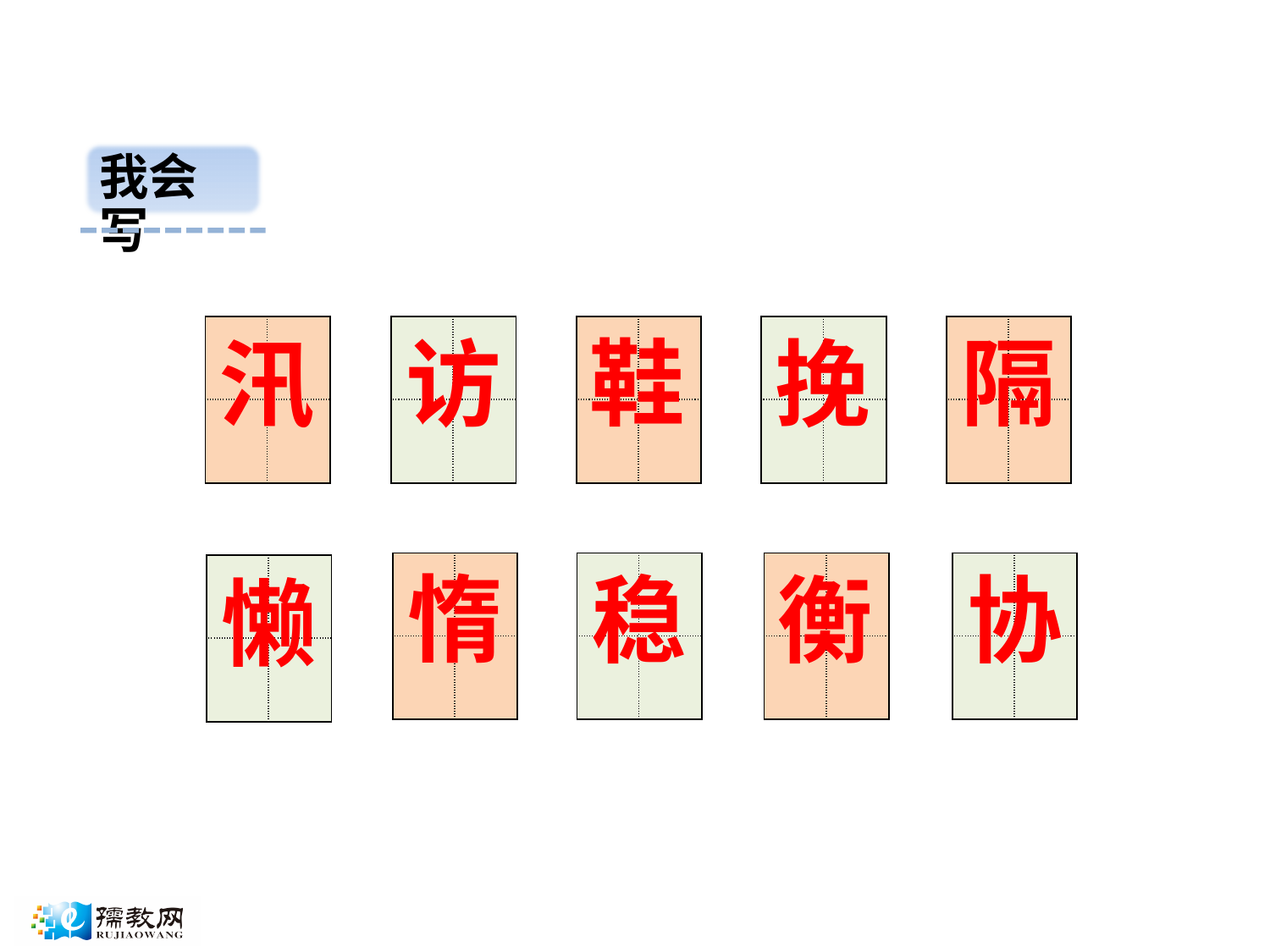

我会写

|  |  |
| --- | --- |
|  |  |
|  |  |
| --- | --- |
|  |  |
鞋
|  |  |
| --- | --- |
|  |  |
|  |  |
| --- | --- |
|  |  |
|  |  |
| --- | --- |
|  |  |
隔
汛
访
挽
|  |  |
| --- | --- |
|  |  |
|  |  |
| --- | --- |
|  |  |
|  |  |
| --- | --- |
|  |  |
|  |  |
| --- | --- |
|  |  |
惰
稳
衡
协
|  |  |
| --- | --- |
|  |  |
懒